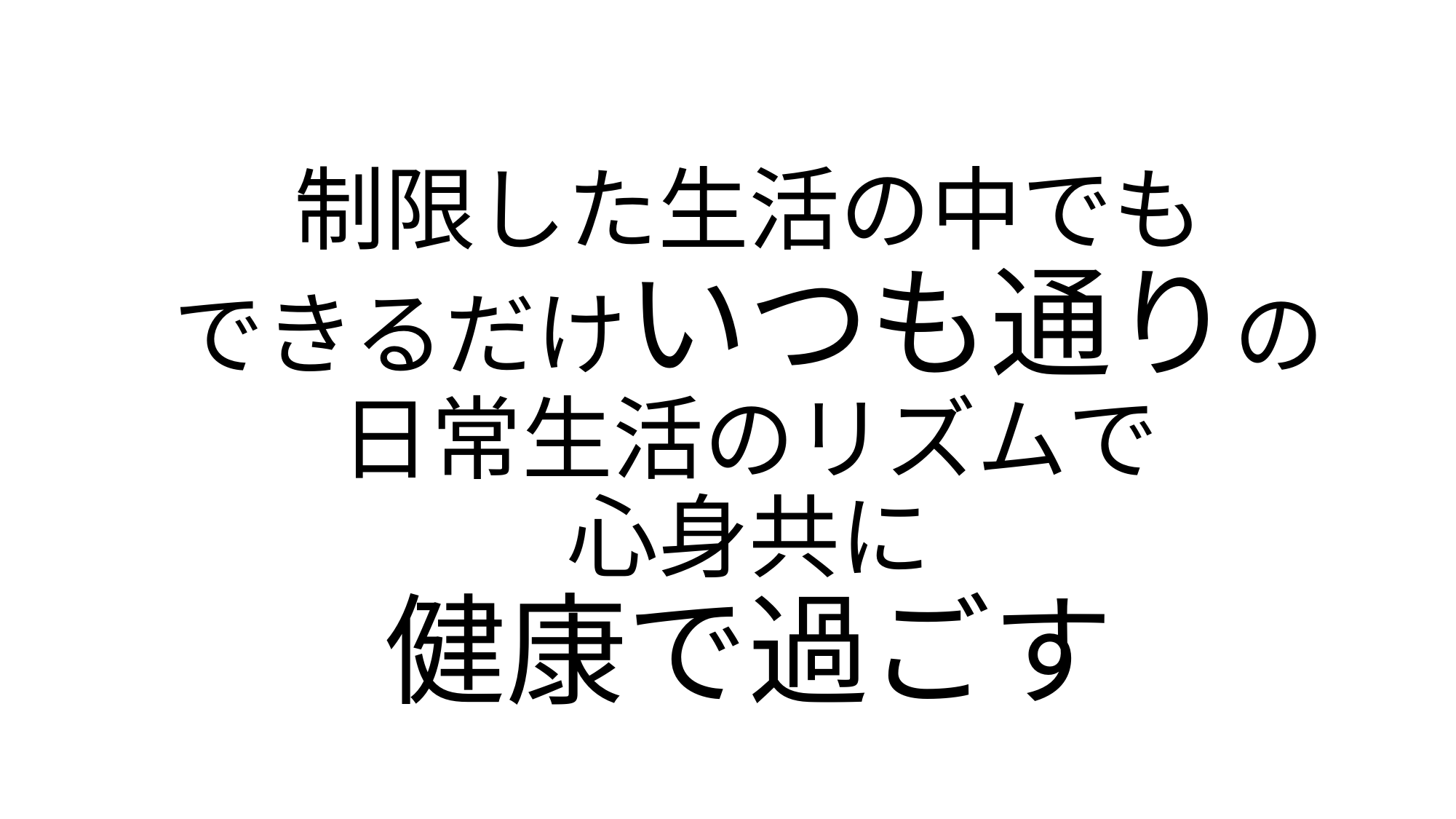

# 制限した生活の中でも できるだけいつも通りの 日常生活のリズムで 心身共に 健康で過ごす